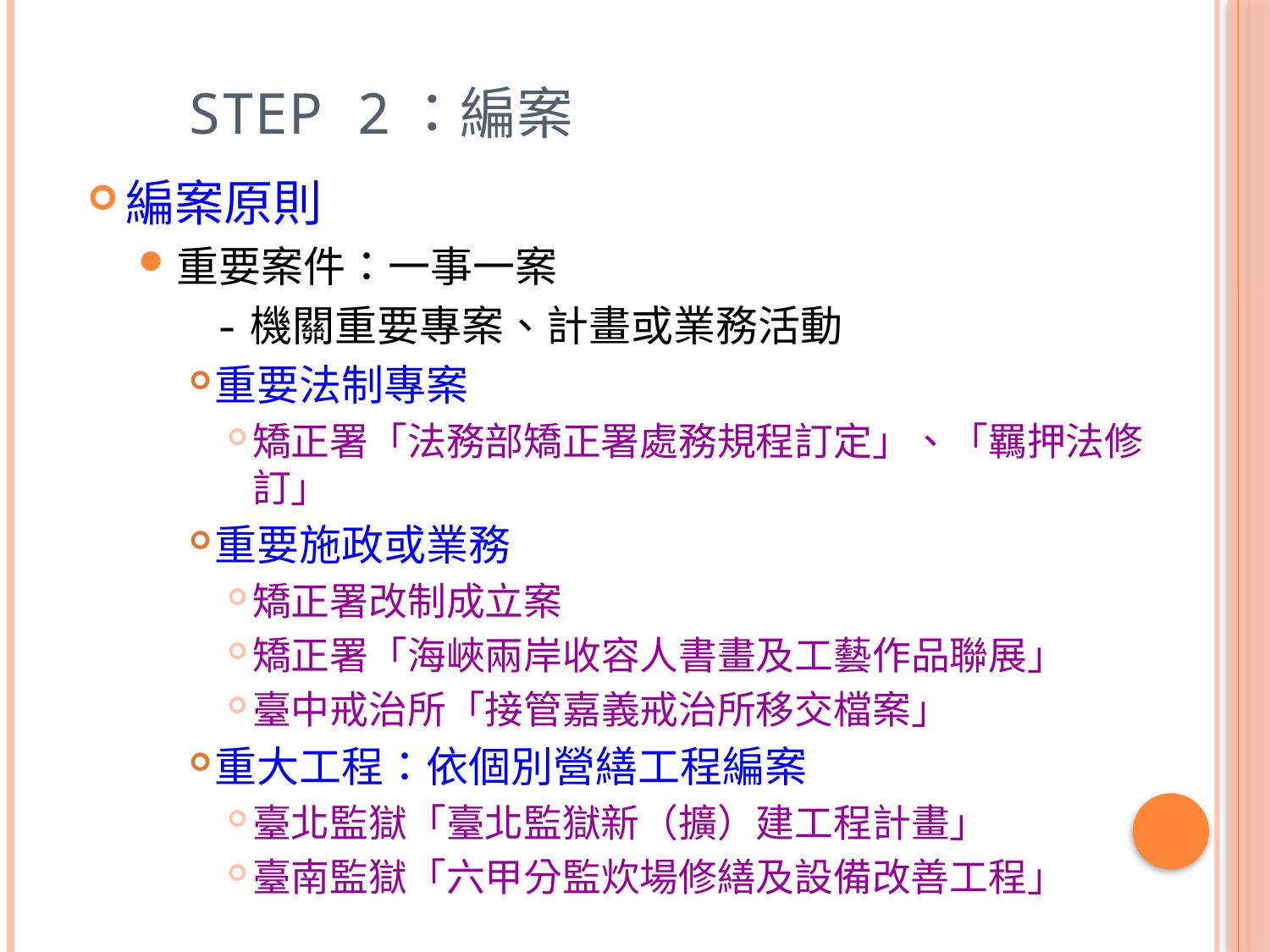

# Step 2：編案
編案原則
重要案件：一事一案
   -機關重要專案、計畫或業務活動
重要法制專案
矯正署「法務部矯正署處務規程訂定」、「羈押法修訂」
重要施政或業務
矯正署改制成立案
矯正署「海峽兩岸收容人書畫及工藝作品聯展」
臺中戒治所「接管嘉義戒治所移交檔案」
重大工程：依個別營繕工程編案
臺北監獄「臺北監獄新（擴）建工程計畫」
臺南監獄「六甲分監炊場修繕及設備改善工程」